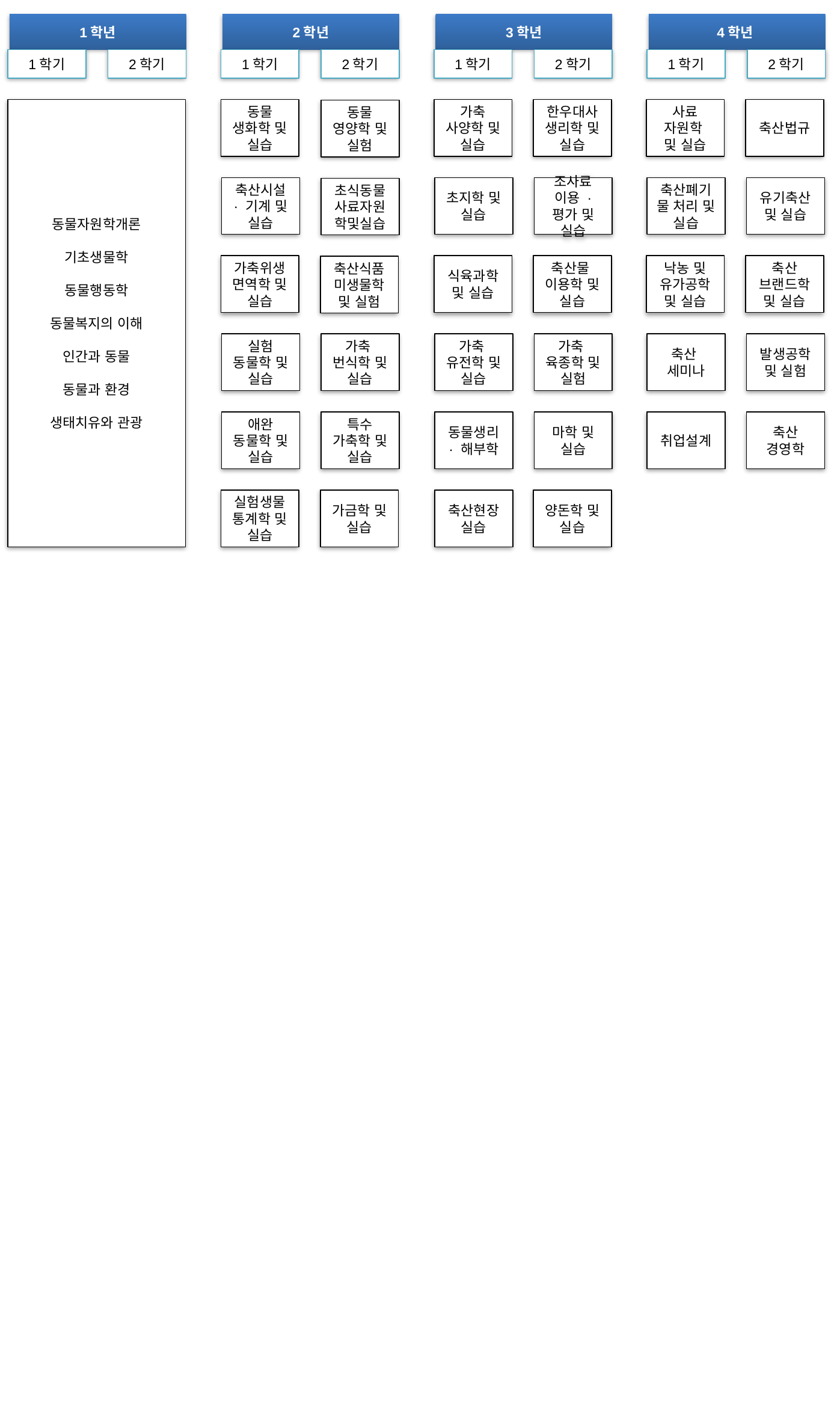

1학년
2학년
3학년
4학년
1학기
2학기
1학기
2학기
1학기
2학기
1학기
2학기
동물자원학개론

기초생물학

동물행동학

동물복지의 이해

인간과 동물

동물과 환경

생태치유와 관광
동물
생화학 및 실습
가축
사양학 및 실습
한우대사생리학 및 실습
사료
자원학
및 실습
축산법규
동물
영양학 및 실험
축산시설 · 기계 및 실습
초지학 및 실습
조사료 이용 · 평가 및 실습
축산폐기물 처리 및 실습
유기축산 및 실습
초식동물 사료자원학및실습
가축위생면역학 및 실습
식육과학 및 실습
축산물
이용학 및 실습
낙농 및 유가공학 및 실습
축산
브랜드학 및 실습
축산식품미생물학 및 실험
실험
동물학 및 실습
가축
번식학 및 실습
가축
유전학 및 실습
가축
육종학 및 실험
축산
세미나
발생공학 및 실험
애완
동물학 및 실습
특수
가축학 및 실습
동물생리
· 해부학
마학 및 실습
취업설계
축산
경영학
실험생물 통계학 및 실습
가금학 및 실습
축산현장실습
양돈학 및 실습